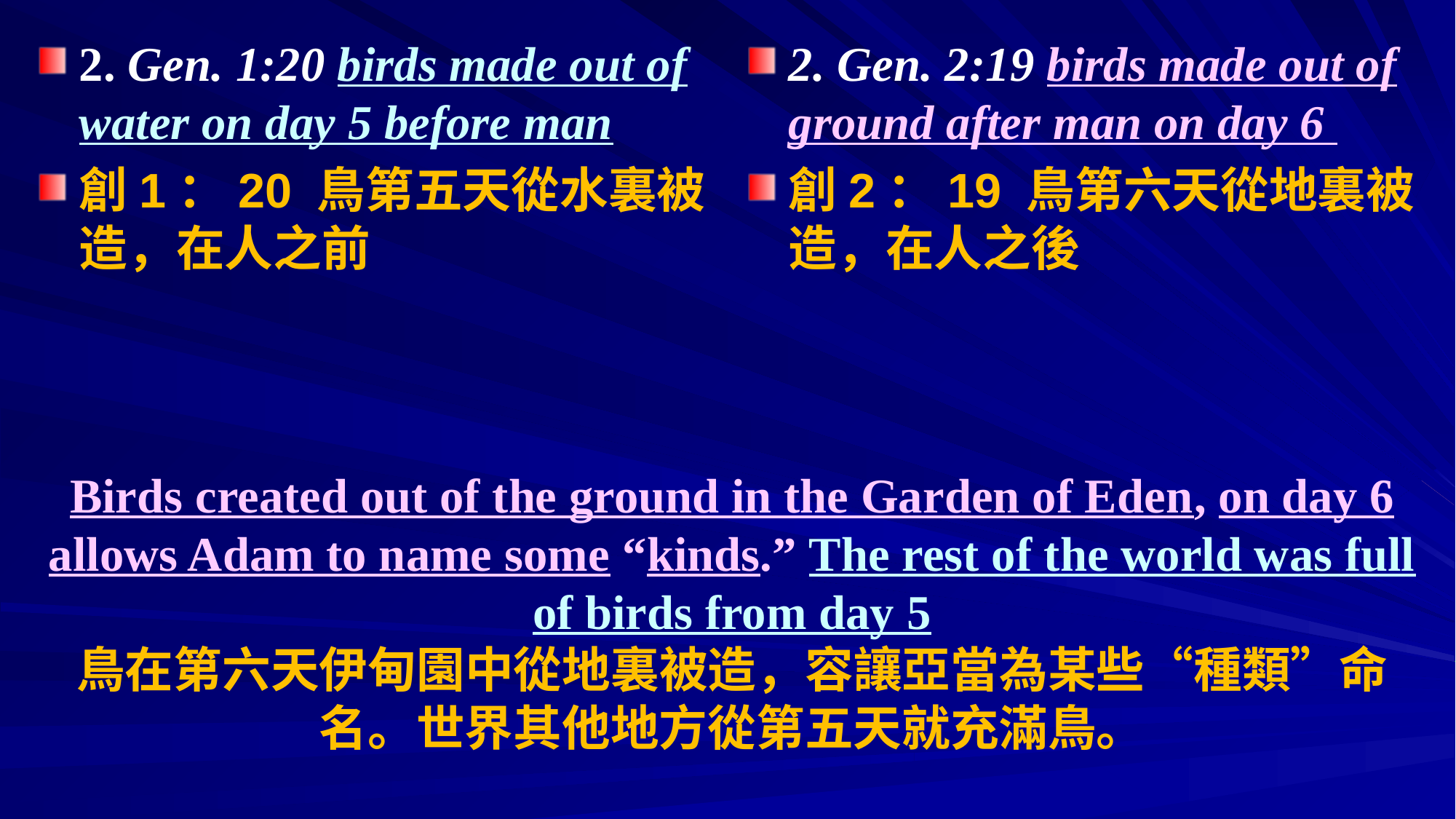

2. Gen. 1:20 birds made out of water on day 5 before man
創1：20 鳥第五天從水裏被造，在人之前

2. Gen. 2:19 birds made out of ground after man on day 6
創2：19 鳥第六天從地裏被造，在人之後

# Birds created out of the ground in the Garden of Eden, on day 6 allows Adam to name some “kinds.” The rest of the world was full of birds from day 5 鳥在第六天伊甸園中從地裏被造，容讓亞當為某些“種類”命名。世界其他地方從第五天就充滿鳥。